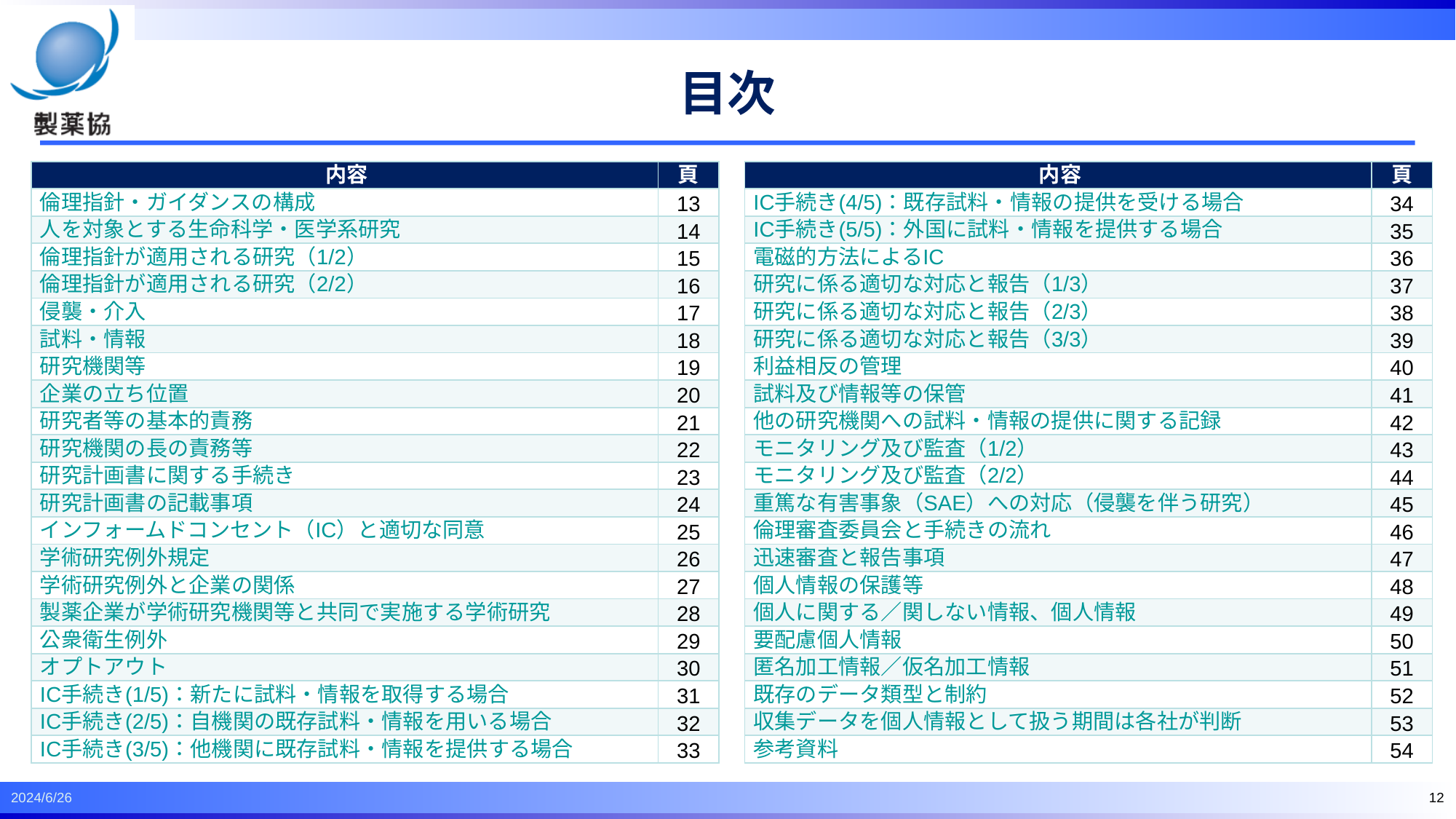

# 目次
| 内容 | 頁 |
| --- | --- |
| 倫理指針・ガイダンスの構成 | 13 |
| 人を対象とする生命科学・医学系研究 | 14 |
| 倫理指針が適用される研究（1/2） | 15 |
| 倫理指針が適用される研究（2/2） | 16 |
| 侵襲・介入 | 17 |
| 試料・情報 | 18 |
| 研究機関等 | 19 |
| 企業の立ち位置 | 20 |
| 研究者等の基本的責務 | 21 |
| 研究機関の長の責務等 | 22 |
| 研究計画書に関する手続き | 23 |
| 研究計画書の記載事項 | 24 |
| インフォームドコンセント（IC）と適切な同意 | 25 |
| 学術研究例外規定 | 26 |
| 学術研究例外と企業の関係 | 27 |
| 製薬企業が学術研究機関等と共同で実施する学術研究 | 28 |
| 公衆衛生例外 | 29 |
| オプトアウト | 30 |
| IC手続き(1/5)：新たに試料・情報を取得する場合 | 31 |
| IC手続き(2/5)：自機関の既存試料・情報を用いる場合 | 32 |
| IC手続き(3/5)：他機関に既存試料・情報を提供する場合 | 33 |
| 内容 | 頁 |
| --- | --- |
| IC手続き(4/5)：既存試料・情報の提供を受ける場合 | 34 |
| IC手続き(5/5)：外国に試料・情報を提供する場合 | 35 |
| 電磁的方法によるIC | 36 |
| 研究に係る適切な対応と報告（1/3） | 37 |
| 研究に係る適切な対応と報告（2/3） | 38 |
| 研究に係る適切な対応と報告（3/3） | 39 |
| 利益相反の管理 | 40 |
| 試料及び情報等の保管 | 41 |
| 他の研究機関への試料・情報の提供に関する記録 | 42 |
| モニタリング及び監査（1/2） | 43 |
| モニタリング及び監査（2/2） | 44 |
| 重篤な有害事象（SAE）への対応（侵襲を伴う研究） | 45 |
| 倫理審査委員会と手続きの流れ | 46 |
| 迅速審査と報告事項 | 47 |
| 個人情報の保護等 | 48 |
| 個人に関する／関しない情報、個人情報 | 49 |
| 要配慮個人情報 | 50 |
| 匿名加工情報／仮名加工情報 | 51 |
| 既存のデータ類型と制約 | 52 |
| 収集データを個人情報として扱う期間は各社が判断 | 53 |
| 参考資料 | 54 |
2024/6/26
12